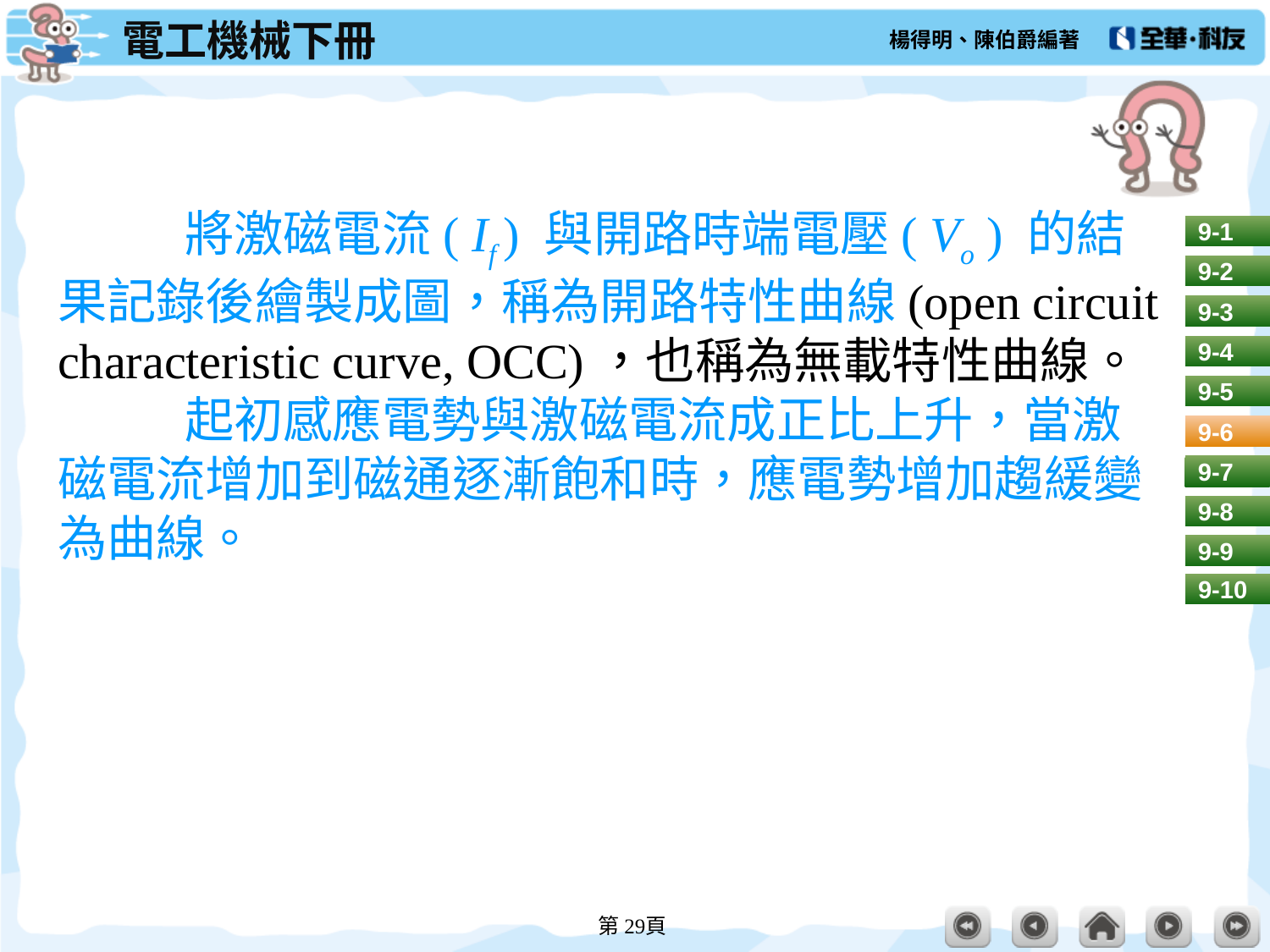

#
	將激磁電流( If ) 與開路時端電壓( Vo ) 的結果記錄後繪製成圖，稱為開路特性曲線(open circuit characteristic curve, OCC)，也稱為無載特性曲線。	起初感應電勢與激磁電流成正比上升，當激磁電流增加到磁通逐漸飽和時，應電勢增加趨緩變為曲線。